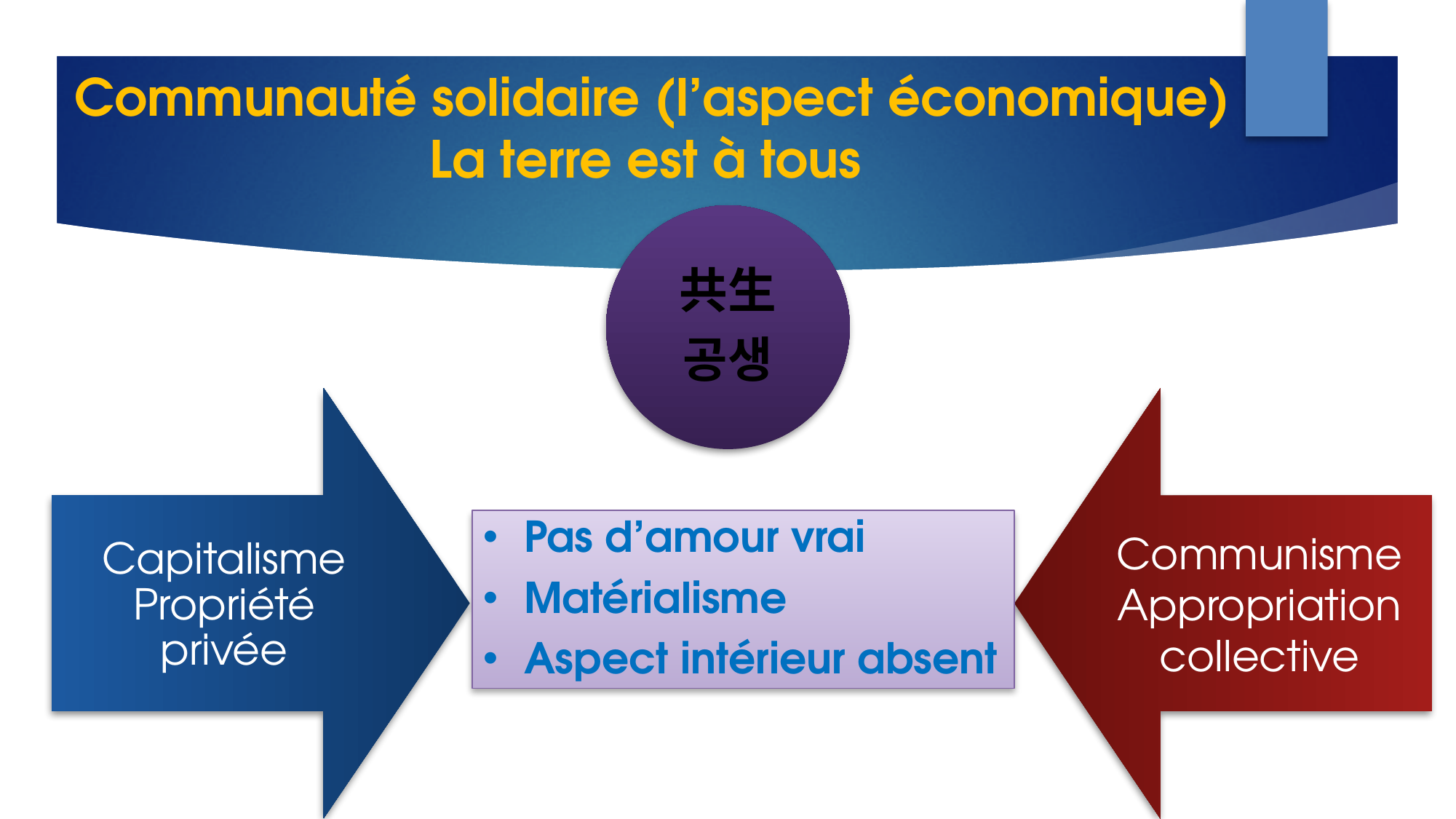

# Communauté solidaire (l’aspect économique) La terre est à tous

共生
공생
Capitalisme
Propriété privée
Communisme
Appropriation collective
Pas d’amour vrai
Matérialisme
Aspect intérieur absent